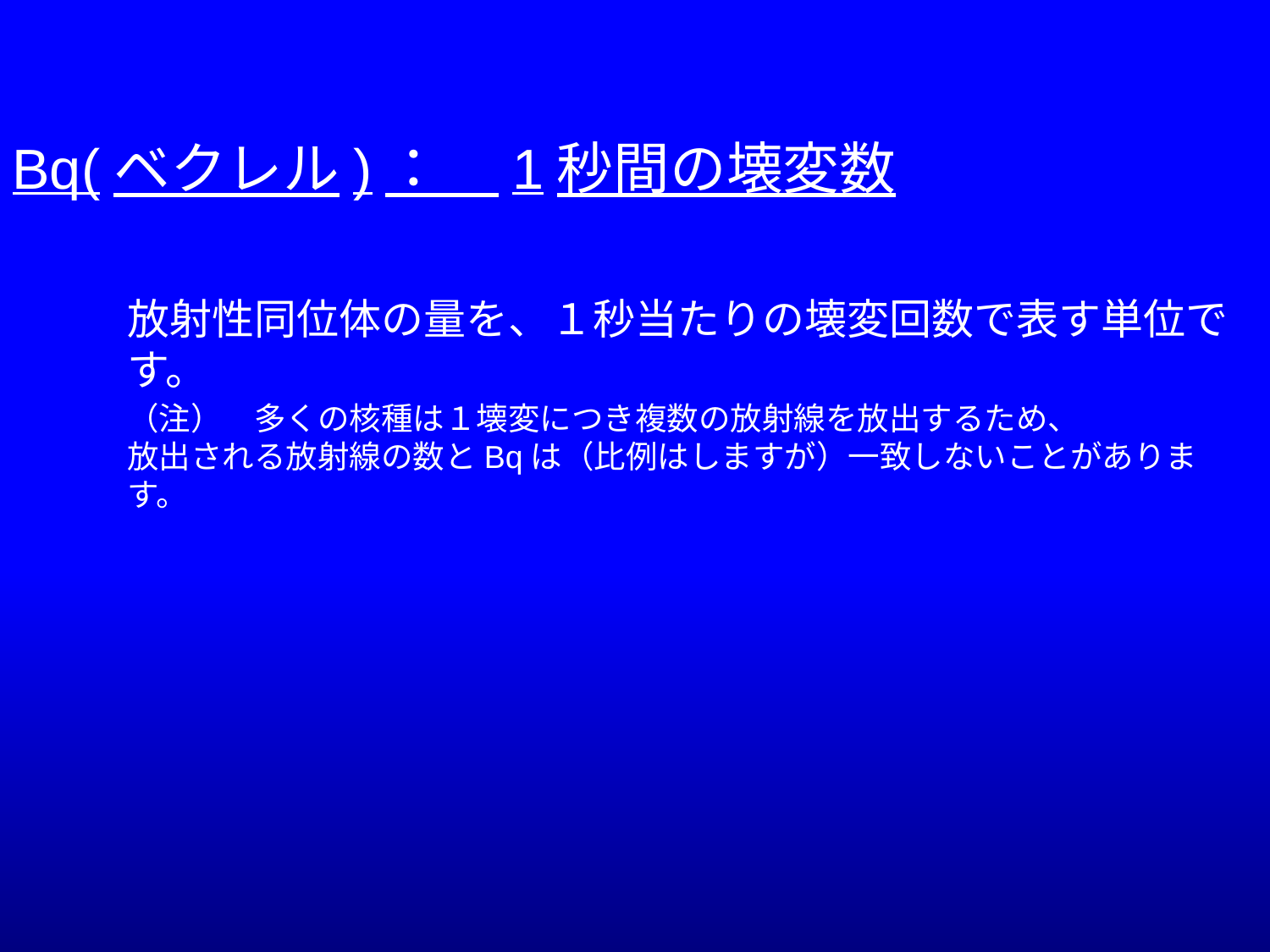

Bq(ベクレル)：　1秒間の壊変数
放射性同位体の量を、１秒当たりの壊変回数で表す単位です。
（注）　多くの核種は１壊変につき複数の放射線を放出するため、
放出される放射線の数とBqは（比例はしますが）一致しないことがあります。